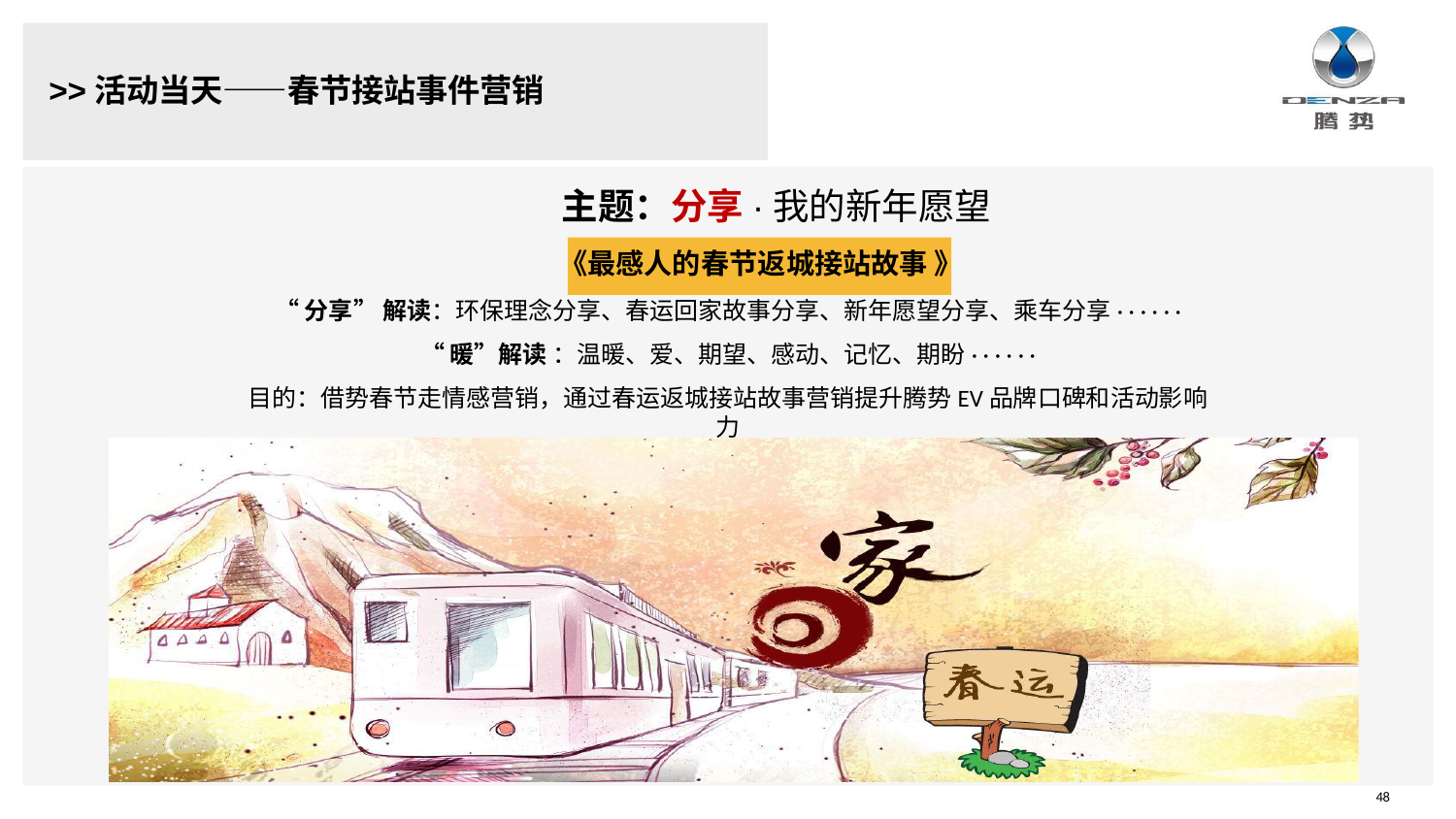

# >>活动当天——春节接站事件营销

主题：分享·我的新年愿望
《最感人的春节返城接站故事 》
“分享” 解读：环保理念分享、春运回家故事分享、新年愿望分享、乘车分享· · · · · ·
“暖”解读 ：温暖、爱、期望、感动、记忆、期盼· · · · · ·
目的：借势春节走情感营销，通过春运返城接站故事营销提升腾势EV品牌口碑和活动影响力

48